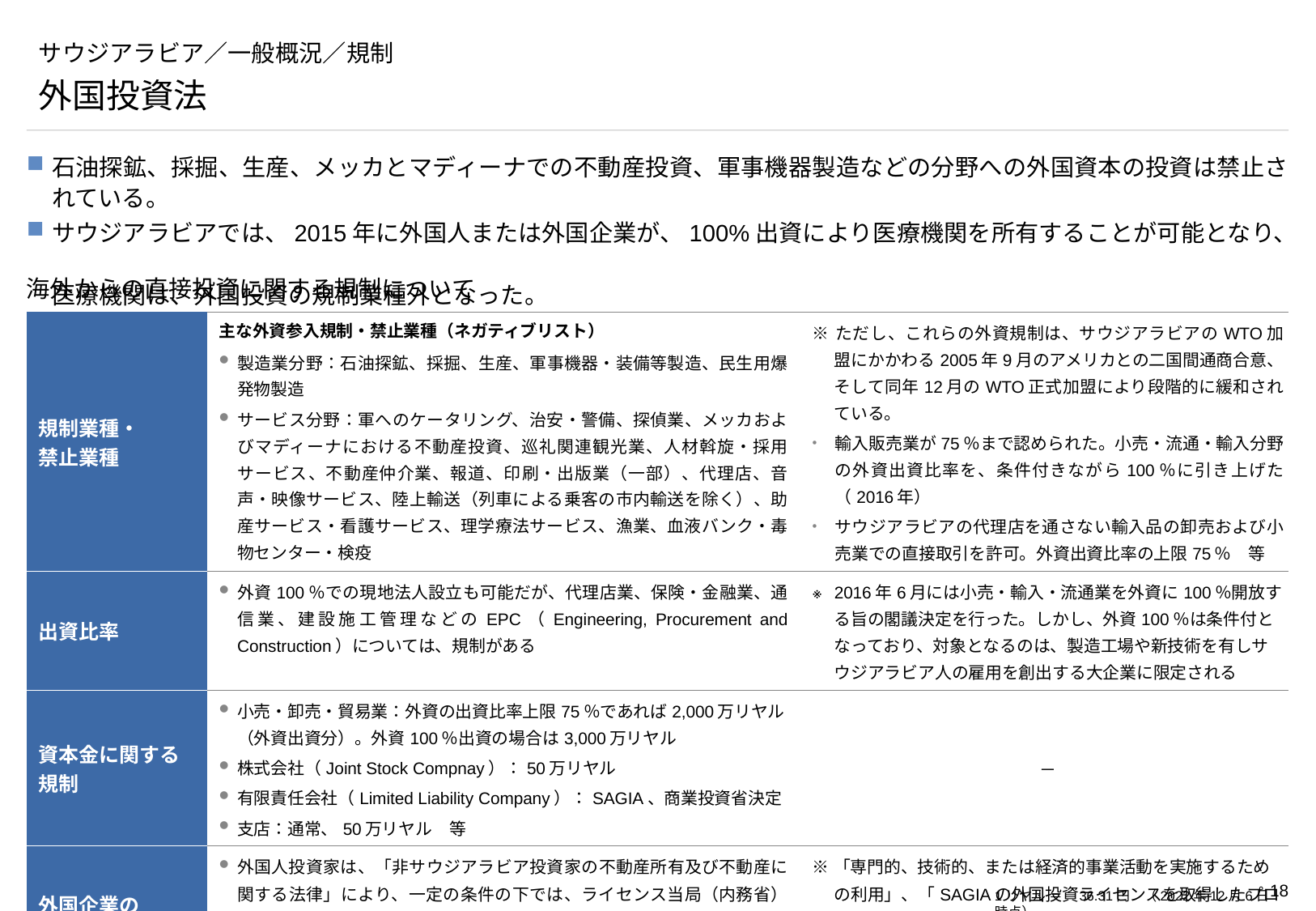

# サウジアラビア／一般概況／規制
外国投資法
石油探鉱、採掘、生産、メッカとマディーナでの不動産投資、軍事機器製造などの分野への外国資本の投資は禁止されている。
サウジアラビアでは、2015年に外国人または外国企業が、100%出資により医療機関を所有することが可能となり、
医療機関は、外国投資の規制業種外となった。
海外からの直接投資に関する規制について
| 規制業種・ 禁止業種 | 主な外資参入規制・禁止業種（ネガティブリスト） 製造業分野：石油探鉱、採掘、生産、軍事機器・装備等製造、民生用爆発物製造 サービス分野：軍へのケータリング、治安・警備、探偵業、メッカおよびマディーナにおける不動産投資、巡礼関連観光業、人材斡旋・採用サービス、不動産仲介業、報道、印刷・出版業（一部）、代理店、音声・映像サービス、陸上輸送（列車による乗客の市内輸送を除く）、助産サービス・看護サービス、理学療法サービス、漁業、血液バンク・毒物センター・検疫 | ※ ただし、これらの外資規制は、サウジアラビアのWTO加盟にかかわる2005年9月のアメリカとの二国間通商合意、そして同年12月のWTO正式加盟により段階的に緩和されている。 輸入販売業が75％まで認められた。小売・流通・輸入分野の外資出資比率を、条件付きながら100％に引き上げた（2016年） サウジアラビアの代理店を通さない輸入品の卸売および小売業での直接取引を許可。外資出資比率の上限75％　等 |
| --- | --- | --- |
| 出資比率 | 外資100％での現地法人設立も可能だが、代理店業、保険・金融業、通信業、建設施工管理などのEPC（Engineering, Procurement and Construction）については、規制がある | ※ 2016年6月には小売・輸入・流通業を外資に100％開放する旨の閣議決定を行った。しかし、外資100％は条件付となっており、対象となるのは、製造工場や新技術を有しサウジアラビア人の雇用を創出する大企業に限定される |
| 資本金に関する 規制 | 小売・卸売・貿易業：外資の出資比率上限75％であれば2,000万リヤル（外資出資分）。外資100％出資の場合は3,000万リヤル 株式会社（Joint Stock Compnay）：50万リヤル 有限責任会社（Limited Liability Company）：SAGIA、商業投資省決定 支店：通常、50万リヤル　等 | － |
| 外国企業の 土地所有の可否 | 外国人投資家は、「非サウジアラビア投資家の不動産所有及び不動産に関する法律」により、一定の条件の下では、ライセンス当局（内務省）の承諾を得ることを条件に必要な不動産（土地含む）を所有することができる | ※「専門的、技術的、または経済的事業活動を実施するための利用」、「SAGIAの外国投資ライセンスを取得したプロジェクトに従事する従業員の個人住宅用不動産としての利用」、「適法な滞在許可証（イカーマ）を有する個人の住居のための利用」のいずれかの利用目的の場合に限る |
1リヤル ＝　36.31円　（2022年12月6日時点）
（出所） JETRO HP